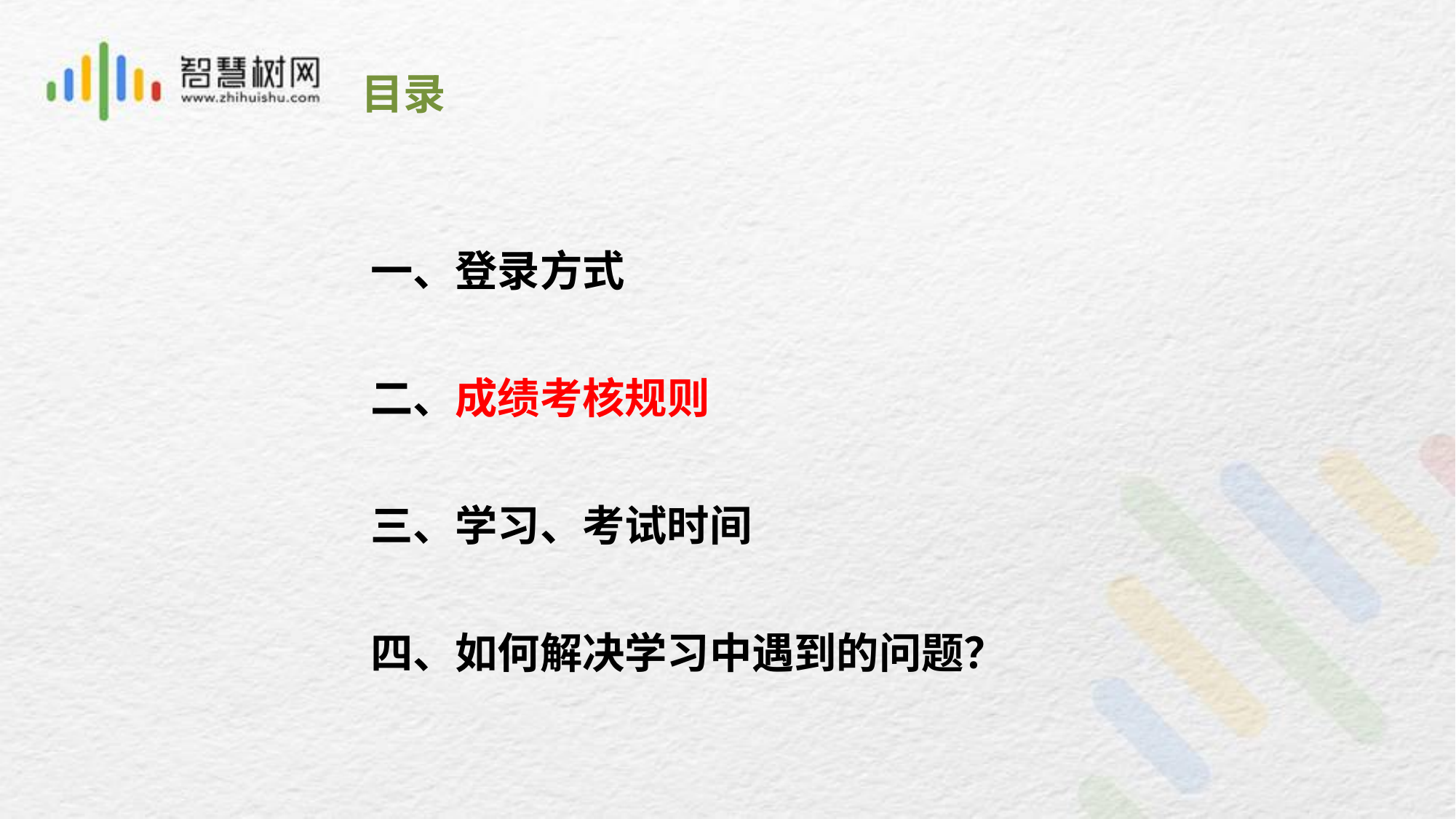

目录

一、登录方式
二、成绩考核规则
三、学习、考试时间
四、如何解决学习中遇到的问题？